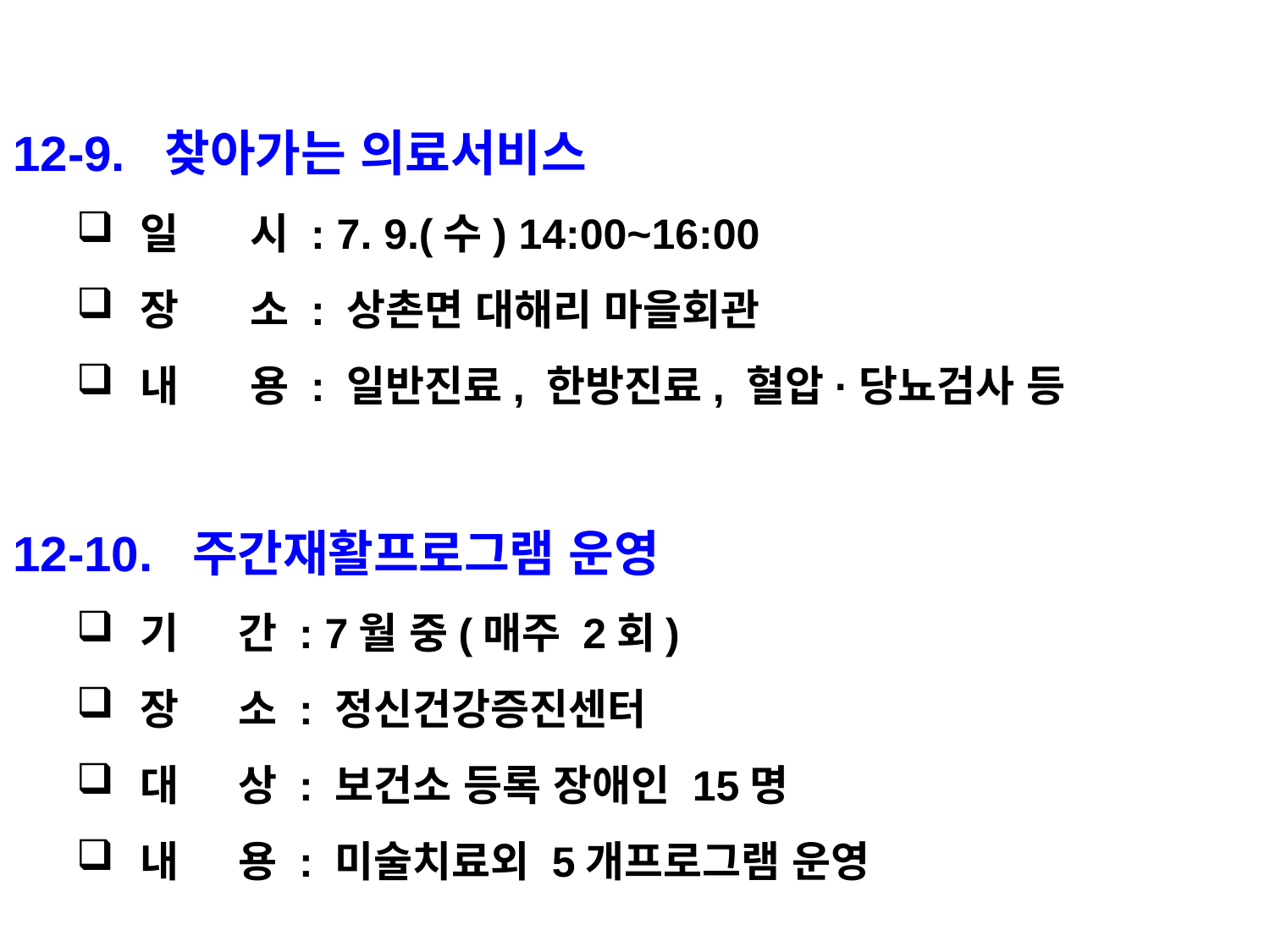

12-9.  찾아가는 의료서비스
일      시 : 7. 9.(수) 14:00~16:00
장      소 : 상촌면 대해리 마을회관
내      용 : 일반진료, 한방진료, 혈압·당뇨검사 등

12-10.  주간재활프로그램 운영
기     간 : 7월 중(매주 2회)
장     소 : 정신건강증진센터
대     상 : 보건소 등록 장애인 15명
내     용 : 미술치료외 5개프로그램 운영